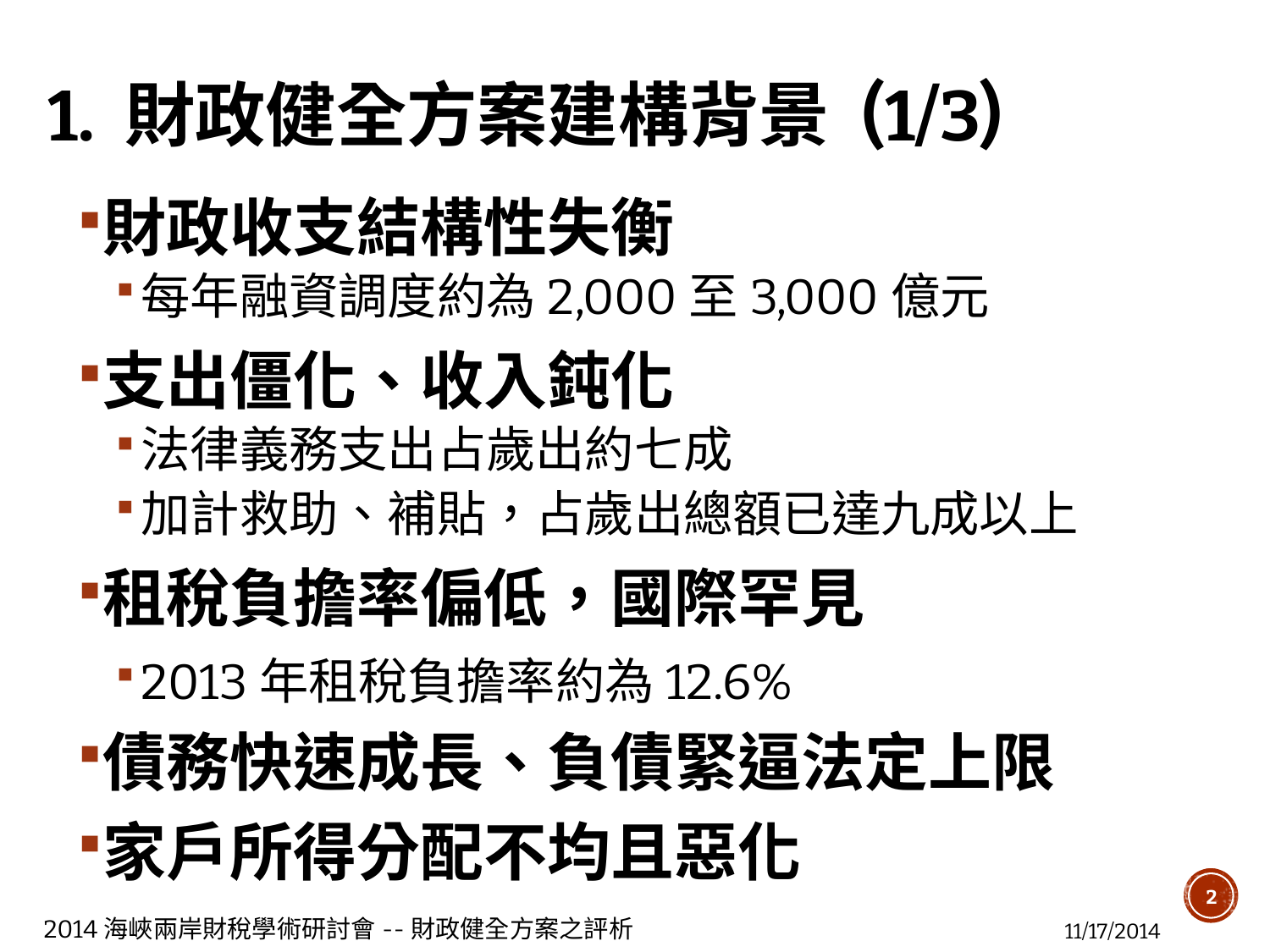

# 1. 財政健全方案建構背景 (1/3)
財政收支結構性失衡
每年融資調度約為2,000至3,000億元
支出僵化、收入鈍化
法律義務支出占歲出約七成
加計救助、補貼，占歲出總額已達九成以上
租稅負擔率偏低，國際罕見
2013年租稅負擔率約為12.6%
債務快速成長、負債緊逼法定上限
家戶所得分配不均且惡化
2
2014海峽兩岸財稅學術研討會--財政健全方案之評析
11/17/2014